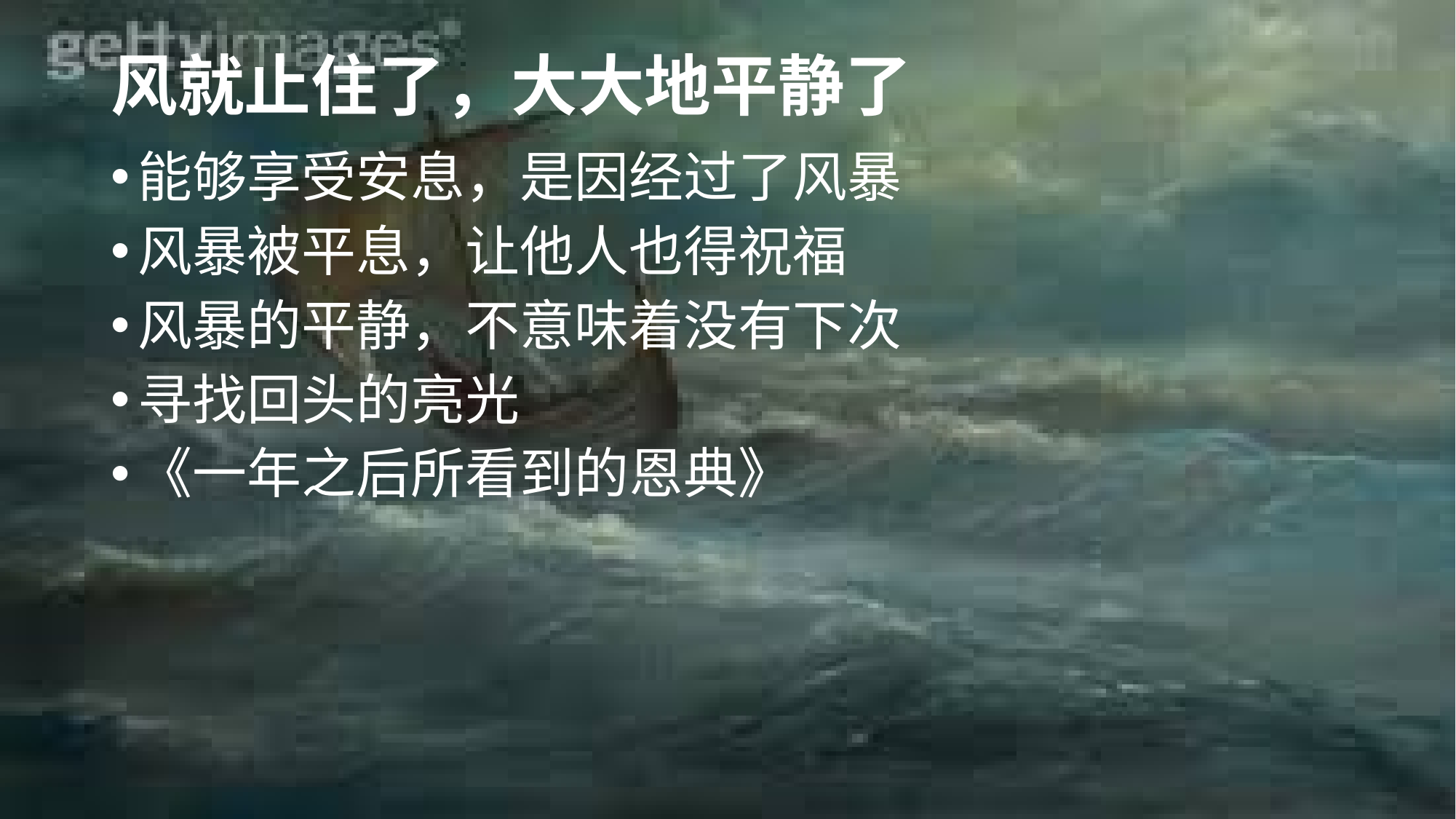

# 风就止住了，大大地平静了
能够享受安息，是因经过了风暴
风暴被平息，让他人也得祝福
风暴的平静，不意味着没有下次
寻找回头的亮光
《一年之后所看到的恩典》